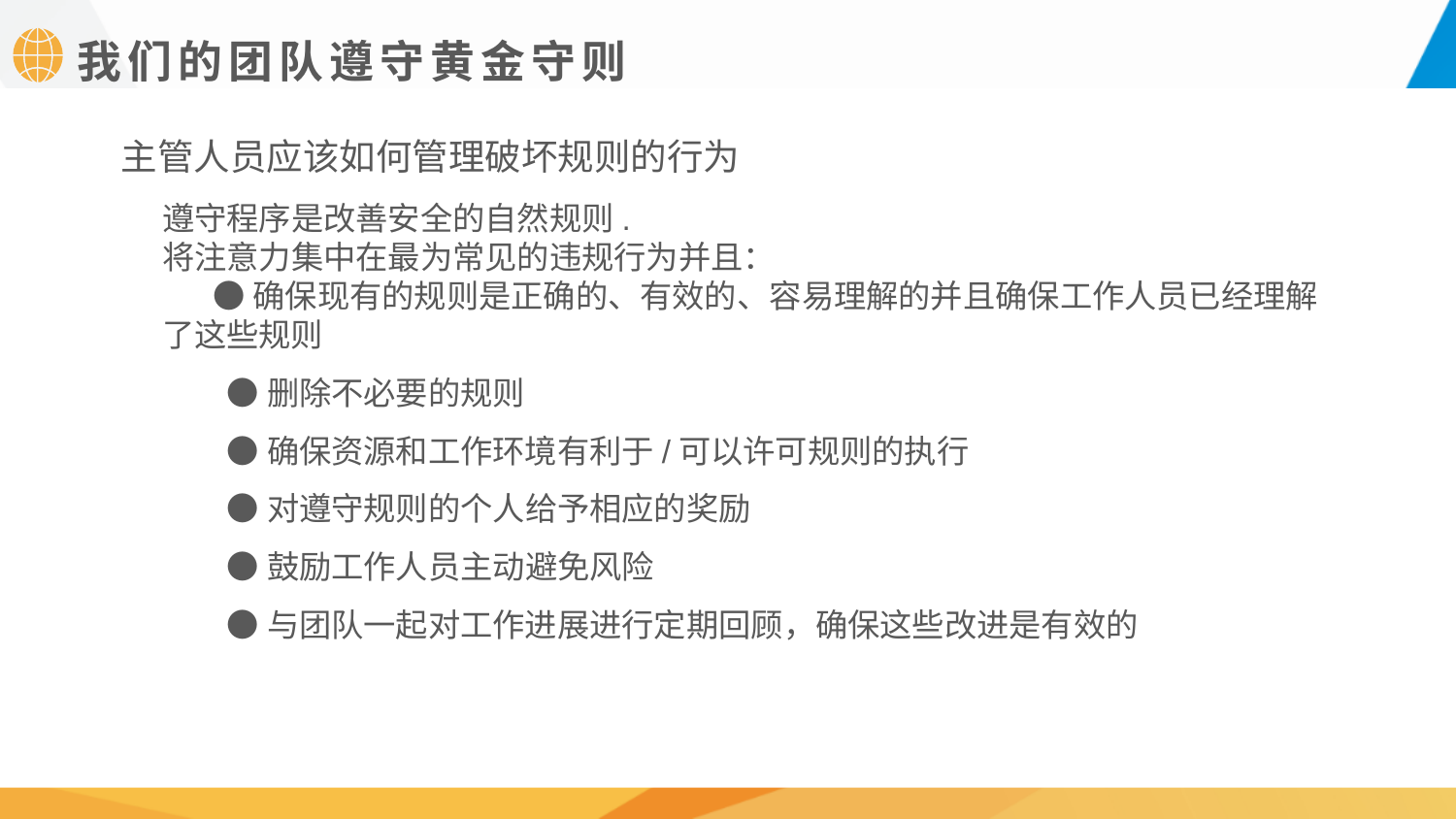

我们的团队遵守黄金守则

主管人员应该如何管理破坏规则的行为
遵守程序是改善安全的自然规则.
将注意力集中在最为常见的违规行为并且：
       ●确保现有的规则是正确的、有效的、容易理解的并且确保工作人员已经理解了这些规则
●删除不必要的规则
●确保资源和工作环境有利于/可以许可规则的执行
●对遵守规则的个人给予相应的奖励
●鼓励工作人员主动避免风险
●与团队一起对工作进展进行定期回顾，确保这些改进是有效的